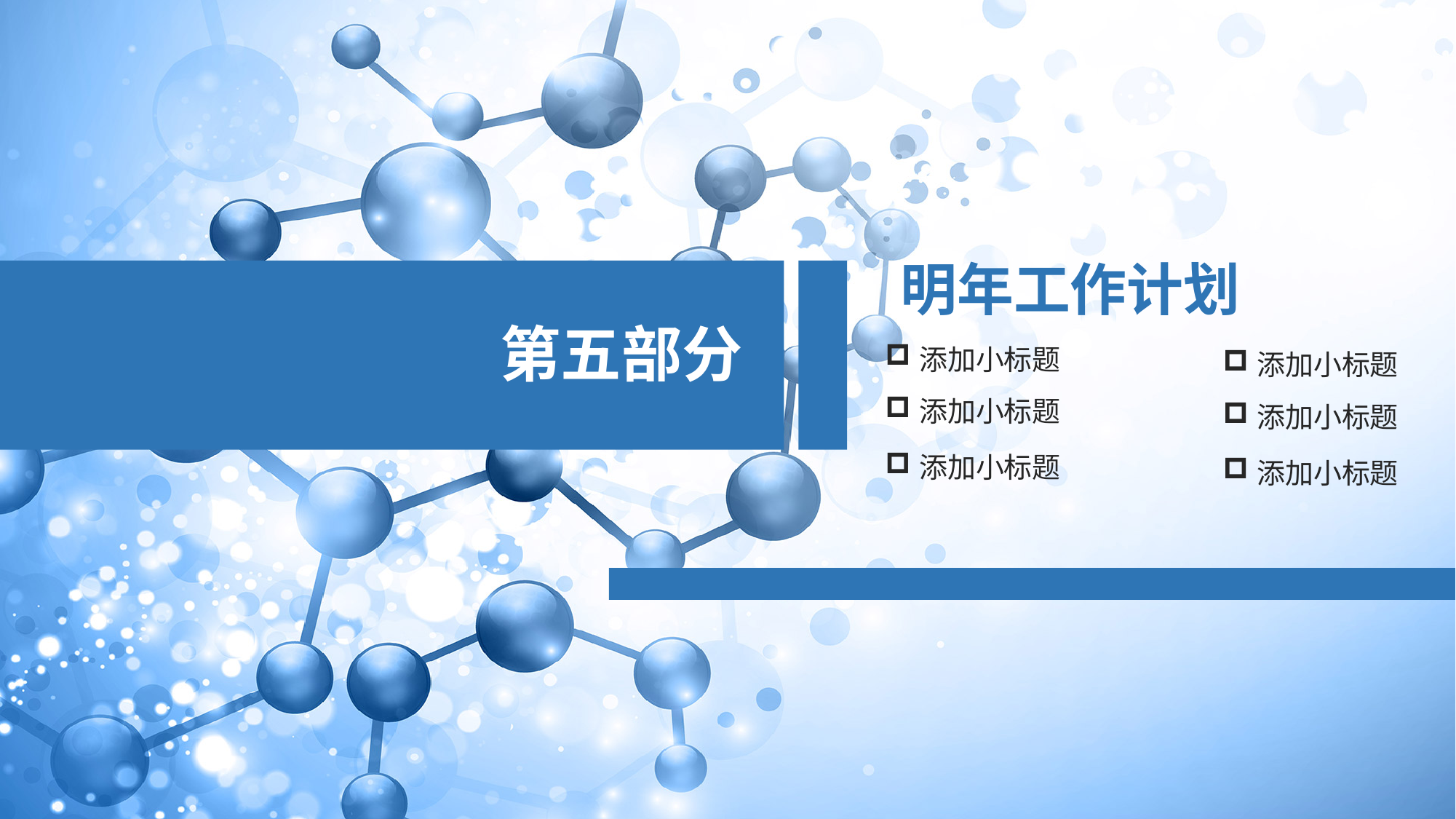

明年工作计划

第五部分
添加小标题
添加小标题
添加小标题
添加小标题
添加小标题
添加小标题